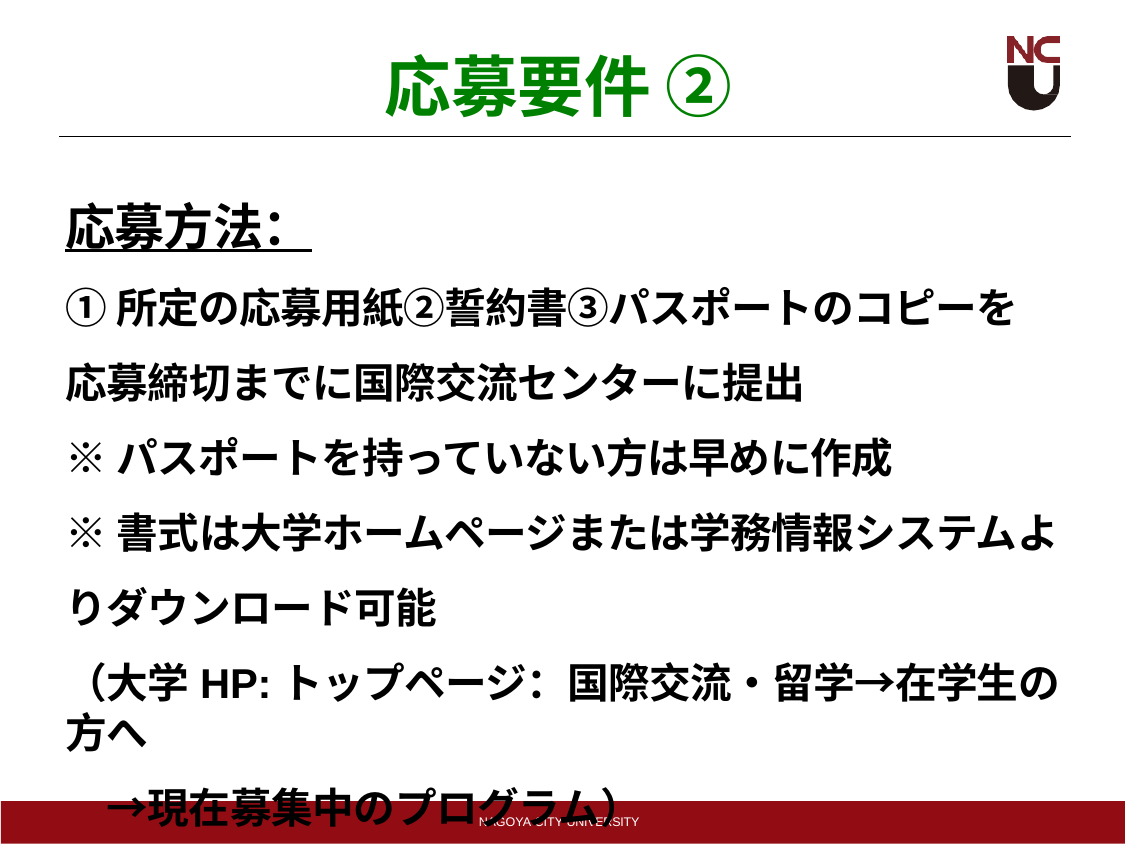

# 応募要件 ②
応募方法：
①所定の応募用紙②誓約書③パスポートのコピーを
応募締切までに国際交流センターに提出
※パスポートを持っていない方は早めに作成
※書式は大学ホームページまたは学務情報システムよりダウンロード可能
（大学HP:トップページ：国際交流・留学→在学生の方へ
　→現在募集中のプログラム）
NAGOYA CITY UNIVERSITY